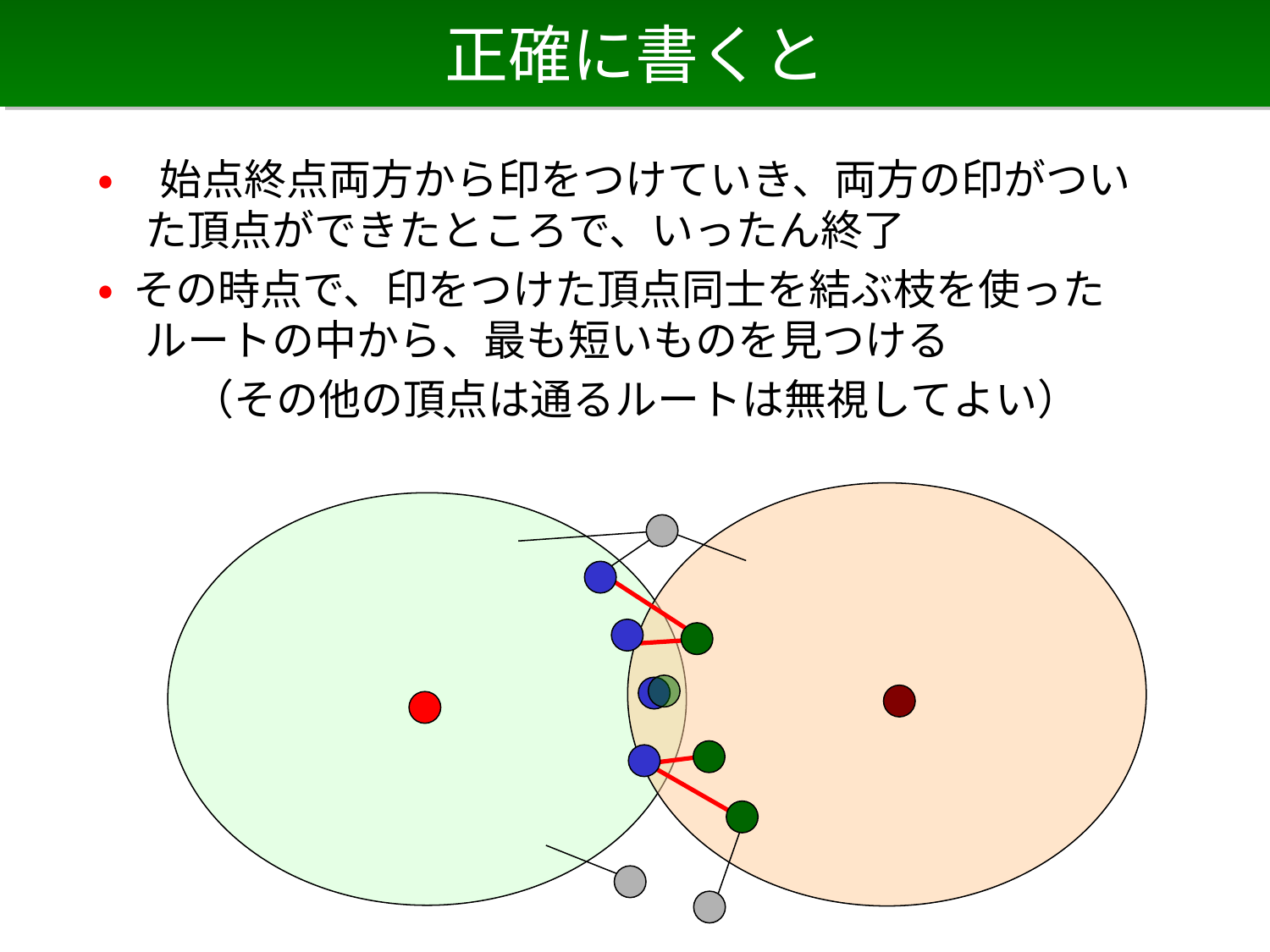

# 正確に書くと
• 始点終点両方から印をつけていき、両方の印がついた頂点ができたところで、いったん終了
• その時点で、印をつけた頂点同士を結ぶ枝を使ったルートの中から、最も短いものを見つける
　　 （その他の頂点は通るルートは無視してよい）